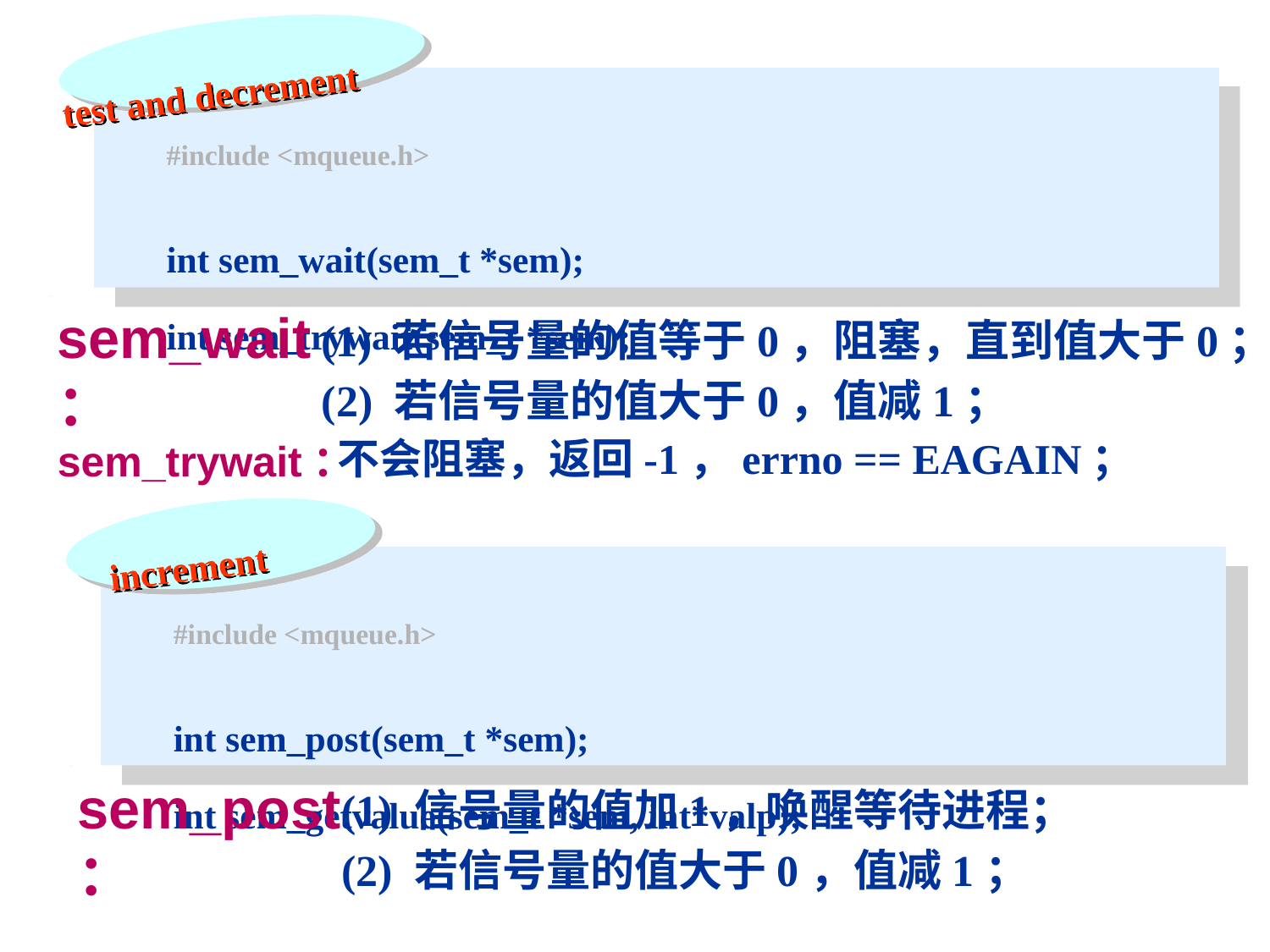

test and decrement

#include <mqueue.h>
int sem_wait(sem_t *sem);
int sem_trywait(sem_t *sem);
sem_wait：
(1) 若信号量的值等于0，阻塞，直到值大于0；
(2) 若信号量的值大于0，值减1；
不会阻塞，返回-1，errno == EAGAIN；
sem_trywait：
increment

#include <mqueue.h>
int sem_post(sem_t *sem);
int sem_getvalue(sem_t *sem, int*valp);

sem_post：
(1) 信号量的值加1，唤醒等待进程；
(2) 若信号量的值大于0，值减1；